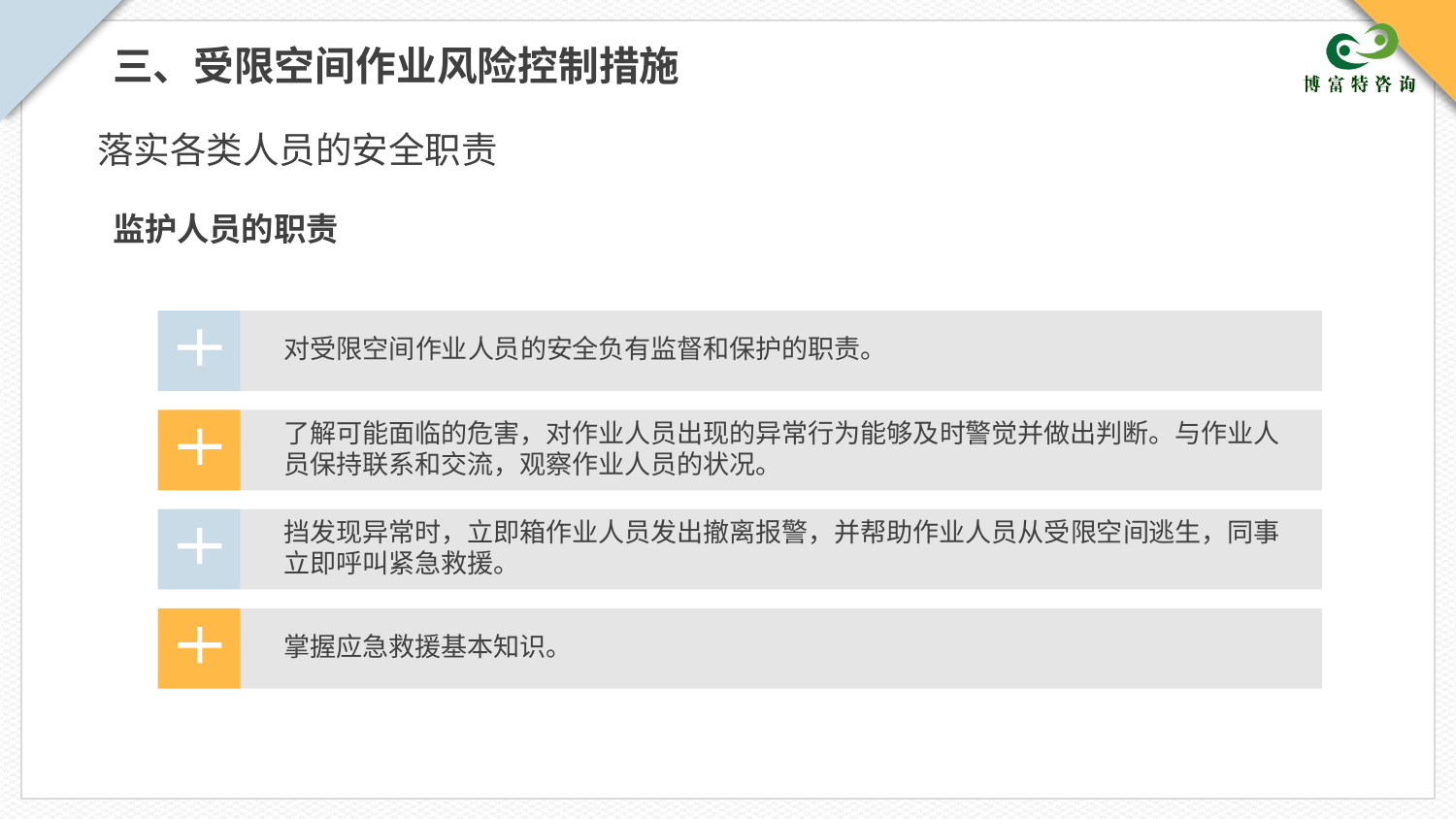

三、受限空间作业风险控制措施
落实各类人员的安全职责
监护人员的职责

对受限空间作业人员的安全负有监督和保护的职责。

了解可能面临的危害，对作业人员出现的异常行为能够及时警觉并做出判断。与作业人员保持联系和交流，观察作业人员的状况。

挡发现异常时，立即箱作业人员发出撤离报警，并帮助作业人员从受限空间逃生，同事立即呼叫紧急救援。

掌握应急救援基本知识。